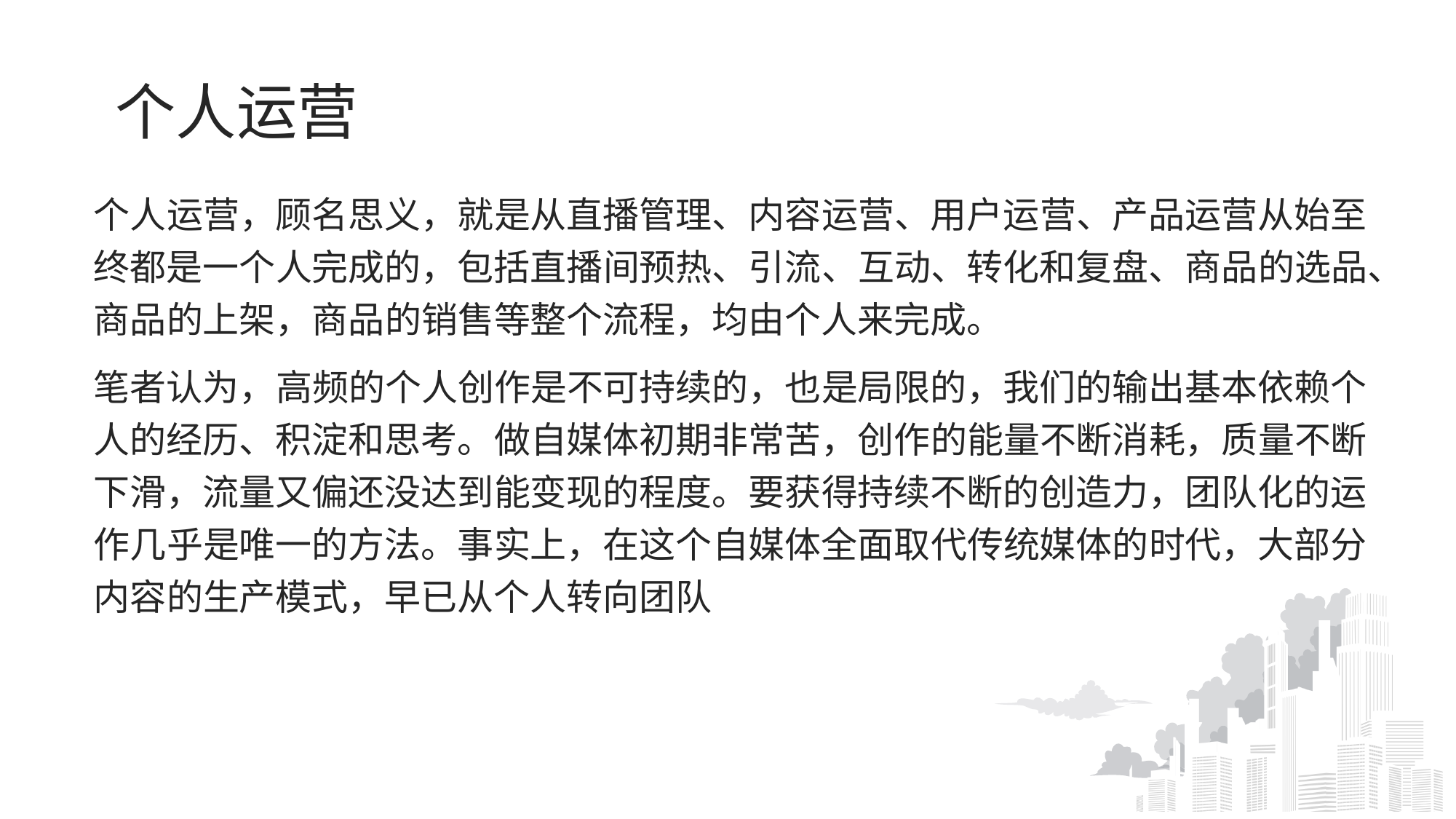

# 个人运营
个人运营，顾名思义，就是从直播管理、内容运营、用户运营、产品运营从始至终都是一个人完成的，包括直播间预热、引流、互动、转化和复盘、商品的选品、商品的上架，商品的销售等整个流程，均由个人来完成。
笔者认为，高频的个人创作是不可持续的，也是局限的，我们的输出基本依赖个人的经历、积淀和思考。做自媒体初期非常苦，创作的能量不断消耗，质量不断下滑，流量又偏还没达到能变现的程度。要获得持续不断的创造力，团队化的运作几乎是唯一的方法。事实上，在这个自媒体全面取代传统媒体的时代，大部分内容的生产模式，早已从个人转向团队